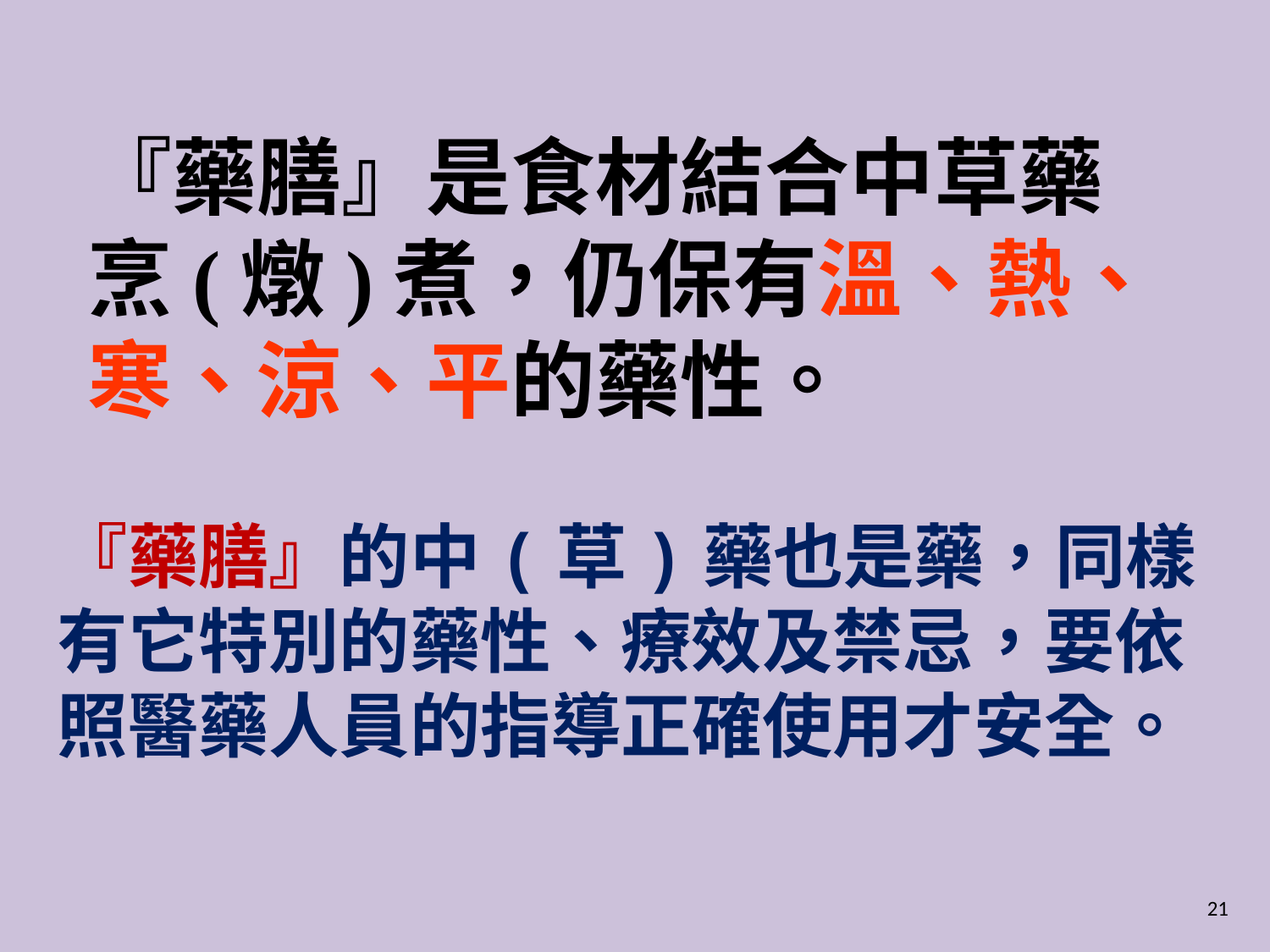

『藥膳』是食材結合中草藥烹(燉)煮，仍保有溫、熱、寒、涼、平的藥性。
『藥膳』的中(草)藥也是藥，同樣有它特別的藥性、療效及禁忌，要依照醫藥人員的指導正確使用才安全。

21